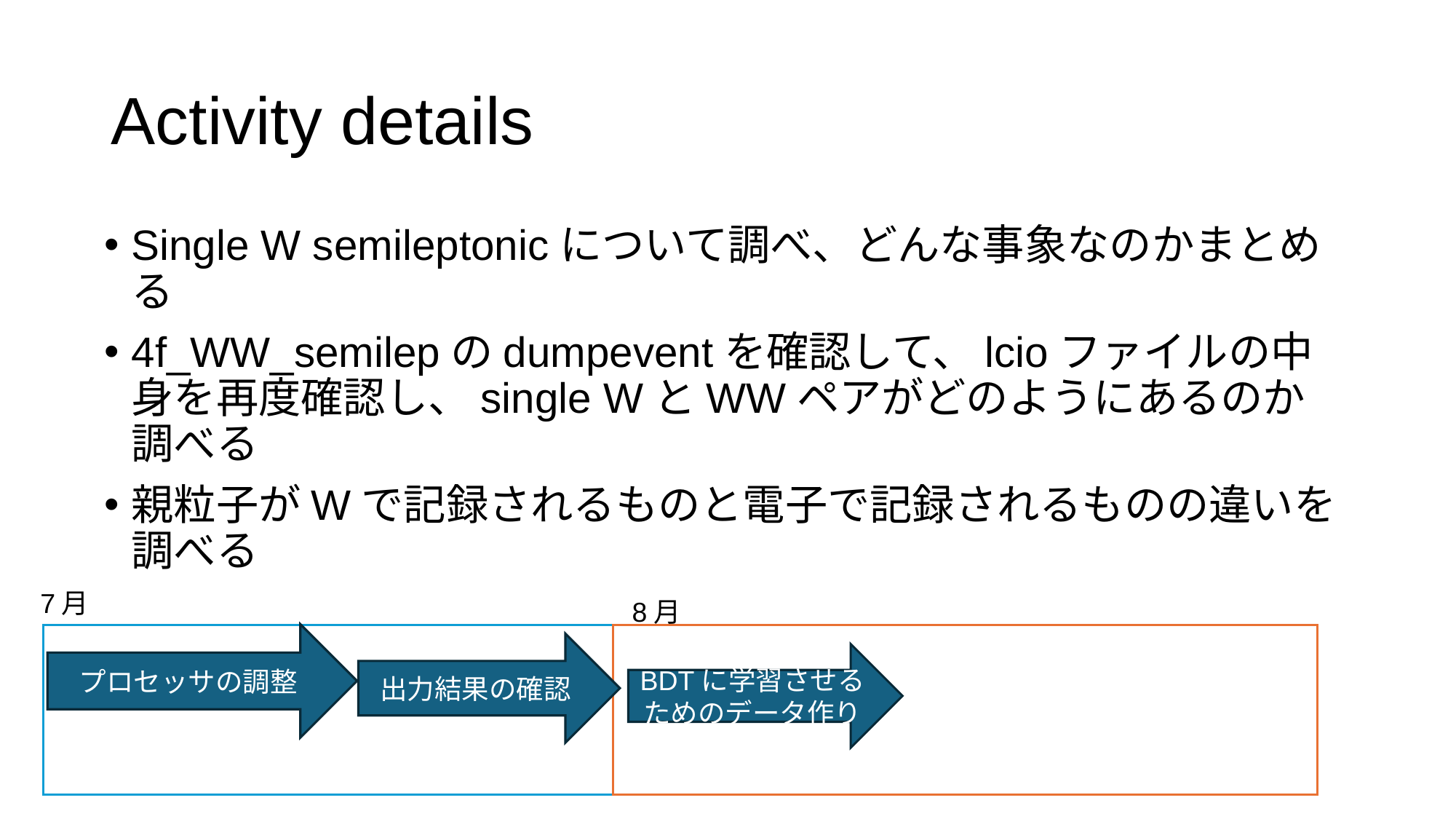

# Activity details
Single W semileptonicについて調べ、どんな事象なのかまとめる
4f_WW_semilepのdumpeventを確認して、lcioファイルの中身を再度確認し、single WとWWペアがどのようにあるのか調べる
親粒子がWで記録されるものと電子で記録されるものの違いを調べる

7月
8月
プロセッサの調整

出力結果の確認
BDTに学習させるためのデータ作り